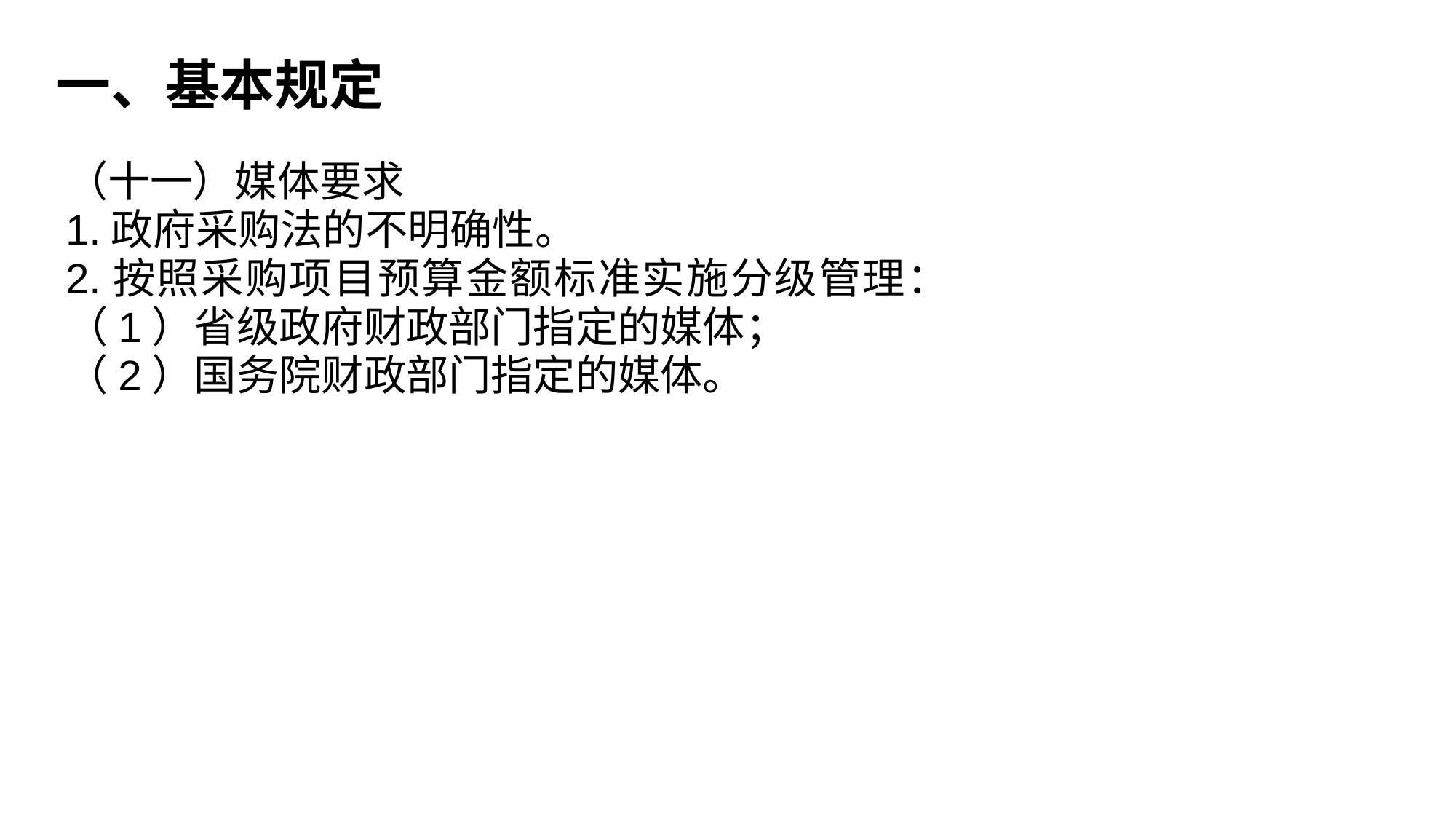

一、基本规定
（十一）媒体要求
1.政府采购法的不明确性。
2.按照采购项目预算金额标准实施分级管理：
（1）省级政府财政部门指定的媒体；
（2）国务院财政部门指定的媒体。